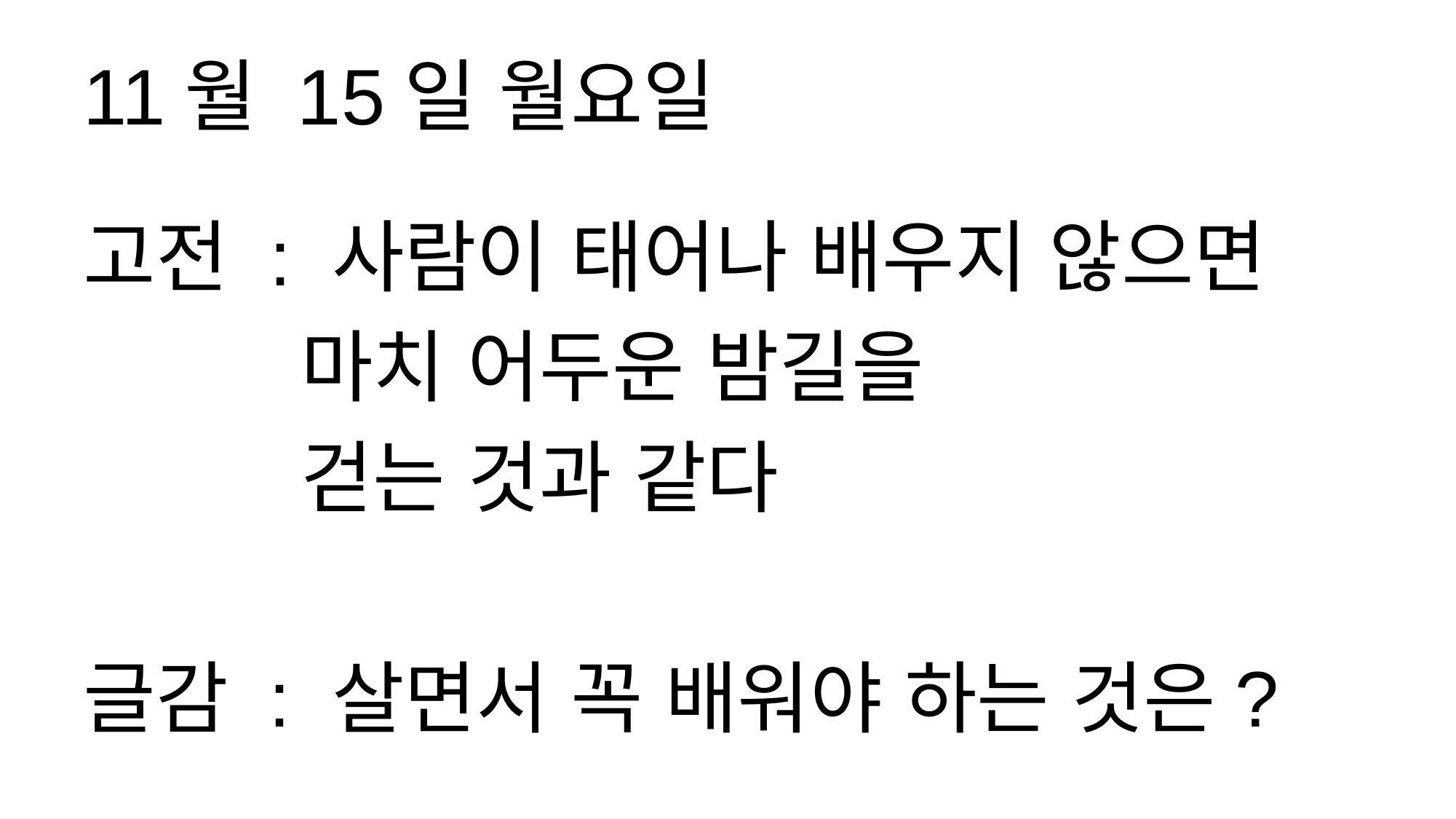

11월 15일 월요일
고전 : 사람이 태어나 배우지 않으면
         마치 어두운 밤길을
         걷는 것과 같다
글감 : 살면서 꼭 배워야 하는 것은?